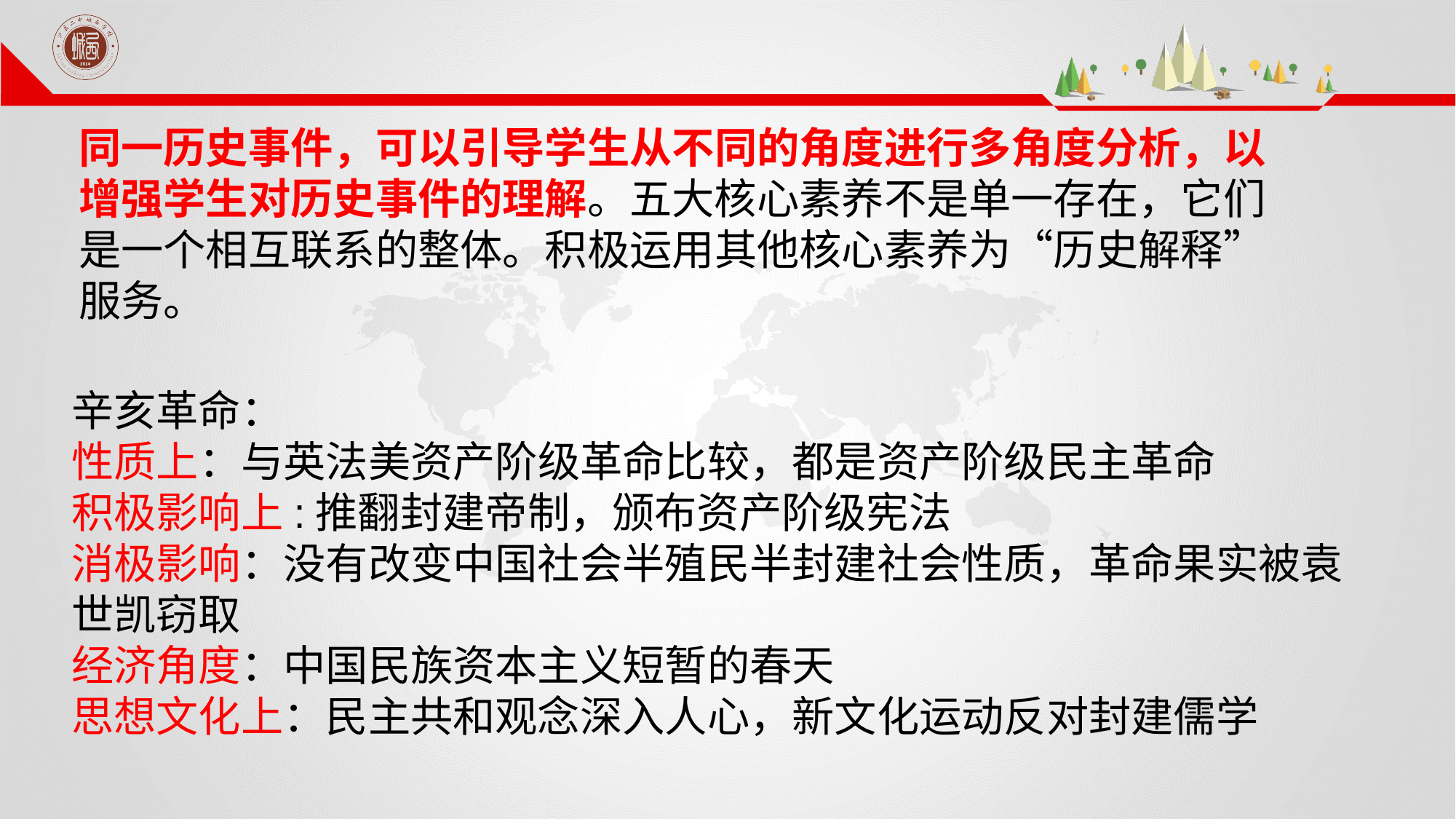

同一历史事件，可以引导学生从不同的角度进行多角度分析，以增强学生对历史事件的理解。五大核心素养不是单一存在，它们是一个相互联系的整体。积极运用其他核心素养为“历史解释”服务。
辛亥革命：
性质上：与英法美资产阶级革命比较，都是资产阶级民主革命
积极影响上:推翻封建帝制，颁布资产阶级宪法
消极影响：没有改变中国社会半殖民半封建社会性质，革命果实被袁世凯窃取
经济角度：中国民族资本主义短暂的春天
思想文化上：民主共和观念深入人心，新文化运动反对封建儒学